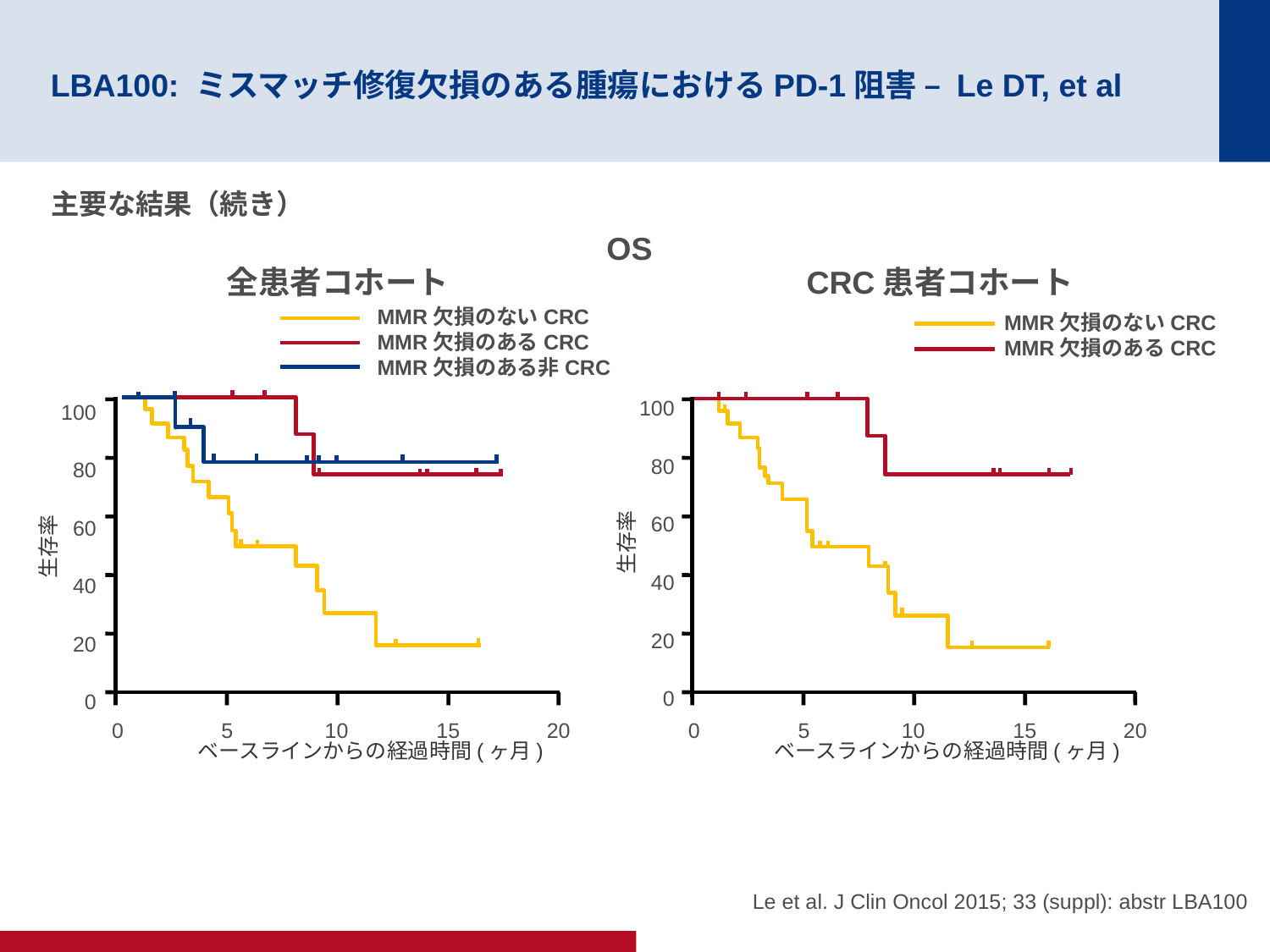

# LBA100: ミスマッチ修復欠損のある腫瘍におけるPD-1阻害 – Le DT, et al
主要な結果（続き）

OS
全患者コホート
CRC患者コホート
MMR欠損のないCRC
MMR欠損のあるCRC
MMR欠損のある非CRC
MMR欠損のないCRC
MMR欠損のあるCRC
100
80
60
40
20
0
100
80
60
40
20
0

生存率
0
5
10
15
20
ベースラインからの経過時間(ヶ月)

生存率
0
5
10
15
20
ベースラインからの経過時間(ヶ月)
Le et al. J Clin Oncol 2015; 33 (suppl): abstr LBA100